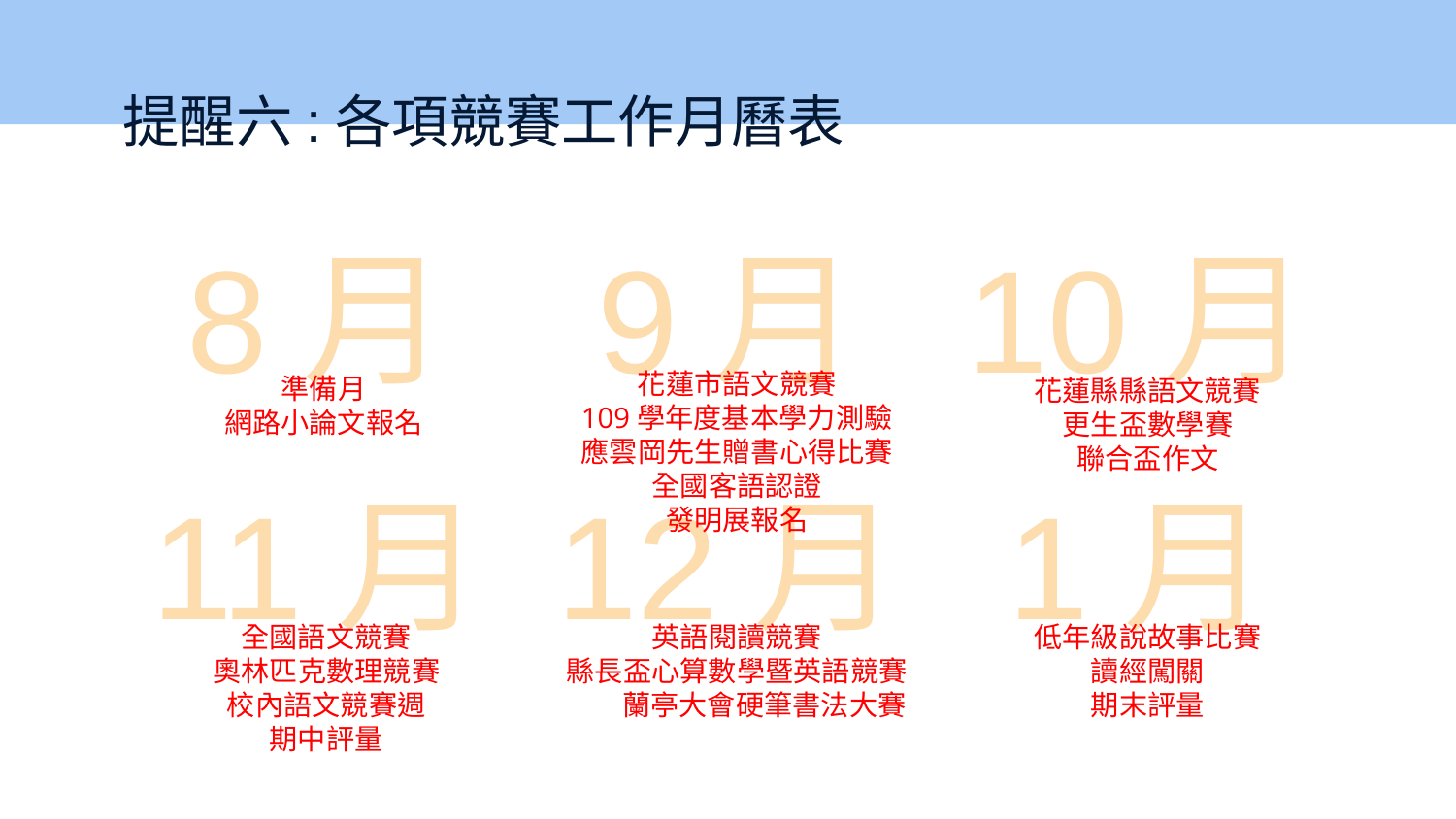

提醒六:各項競賽工作月曆表
# 8月
9月
10月

花蓮市語文競賽
109學年度基本學力測驗
應雲岡先生贈書心得比賽
全國客語認證
發明展報名

準備月
網路小論文報名
花蓮縣縣語文競賽
更生盃數學賽
聯合盃作文
11月
12月
1月

全國語文競賽
奧林匹克數理競賽
校內語文競賽週
期中評量

英語閱讀競賽
縣長盃心算數學暨英語競賽蘭亭大會硬筆書法大賽

低年級說故事比賽
讀經闖關
期末評量